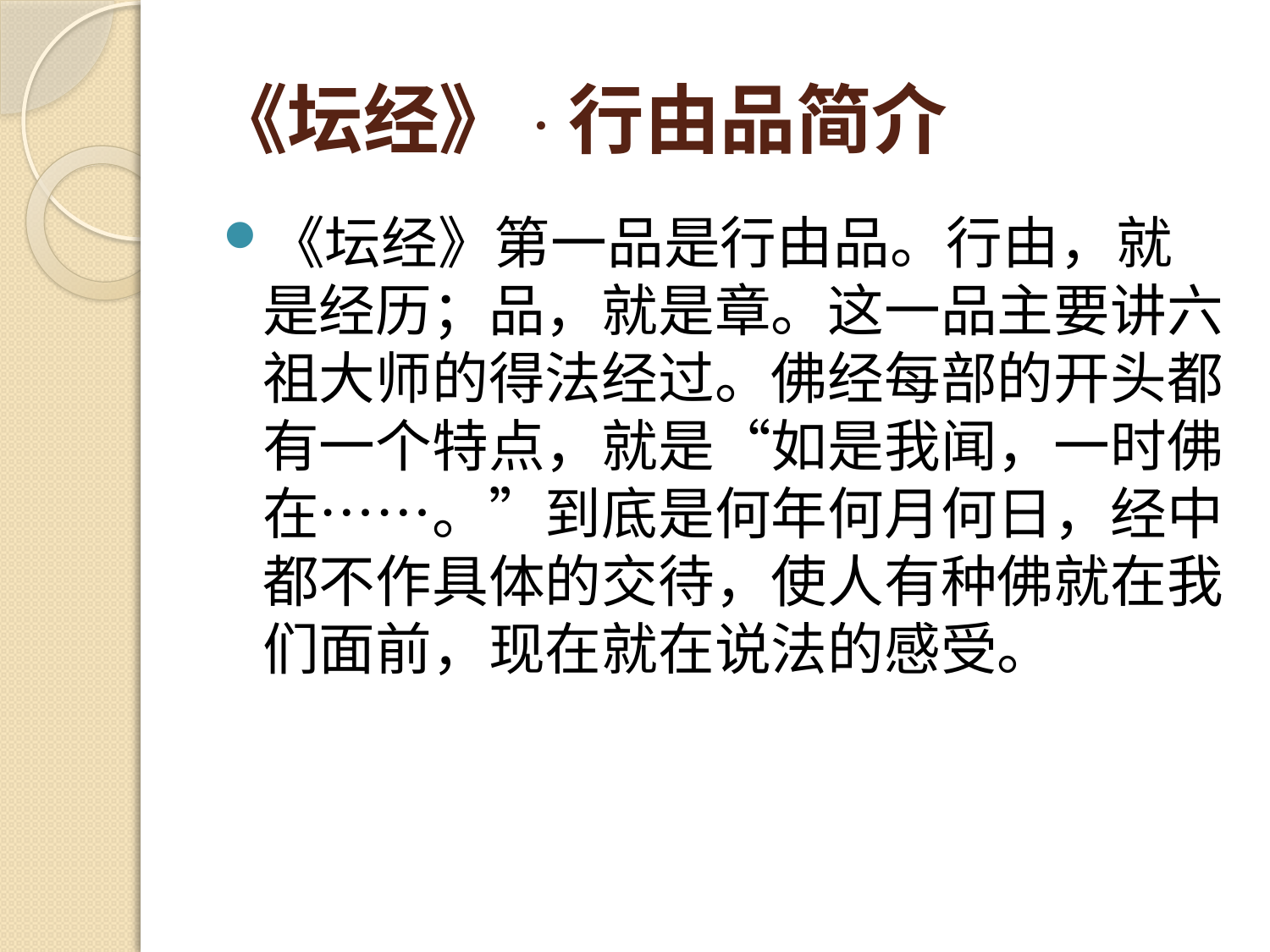

# 《坛经》·行由品简介
《坛经》第一品是行由品。行由，就是经历；品，就是章。这一品主要讲六祖大师的得法经过。佛经每部的开头都有一个特点，就是“如是我闻，一时佛在……。”到底是何年何月何日，经中都不作具体的交待，使人有种佛就在我们面前，现在就在说法的感受。